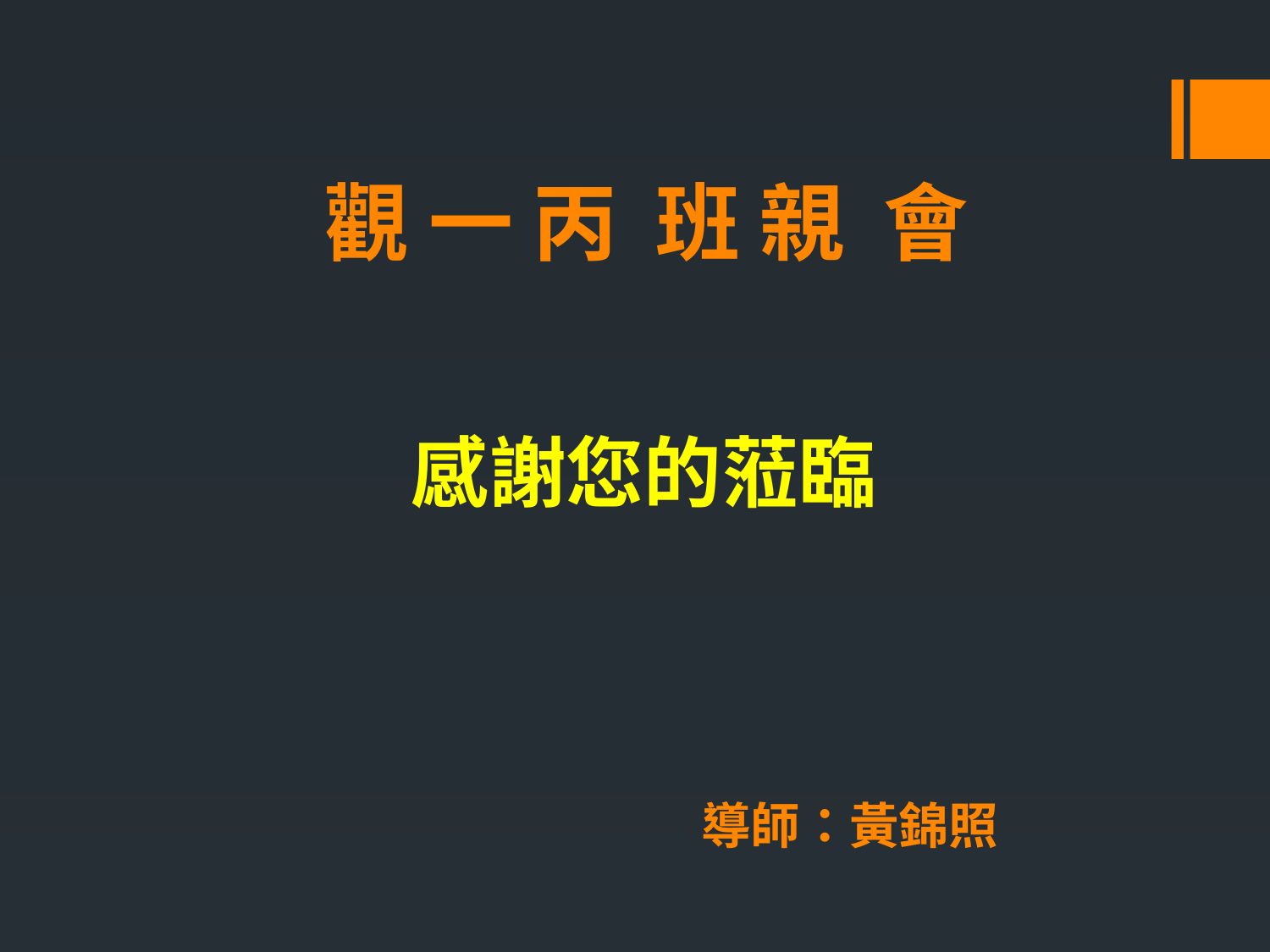

觀 一 丙  班 親  會
# 感謝您的蒞臨 導師：黃錦照